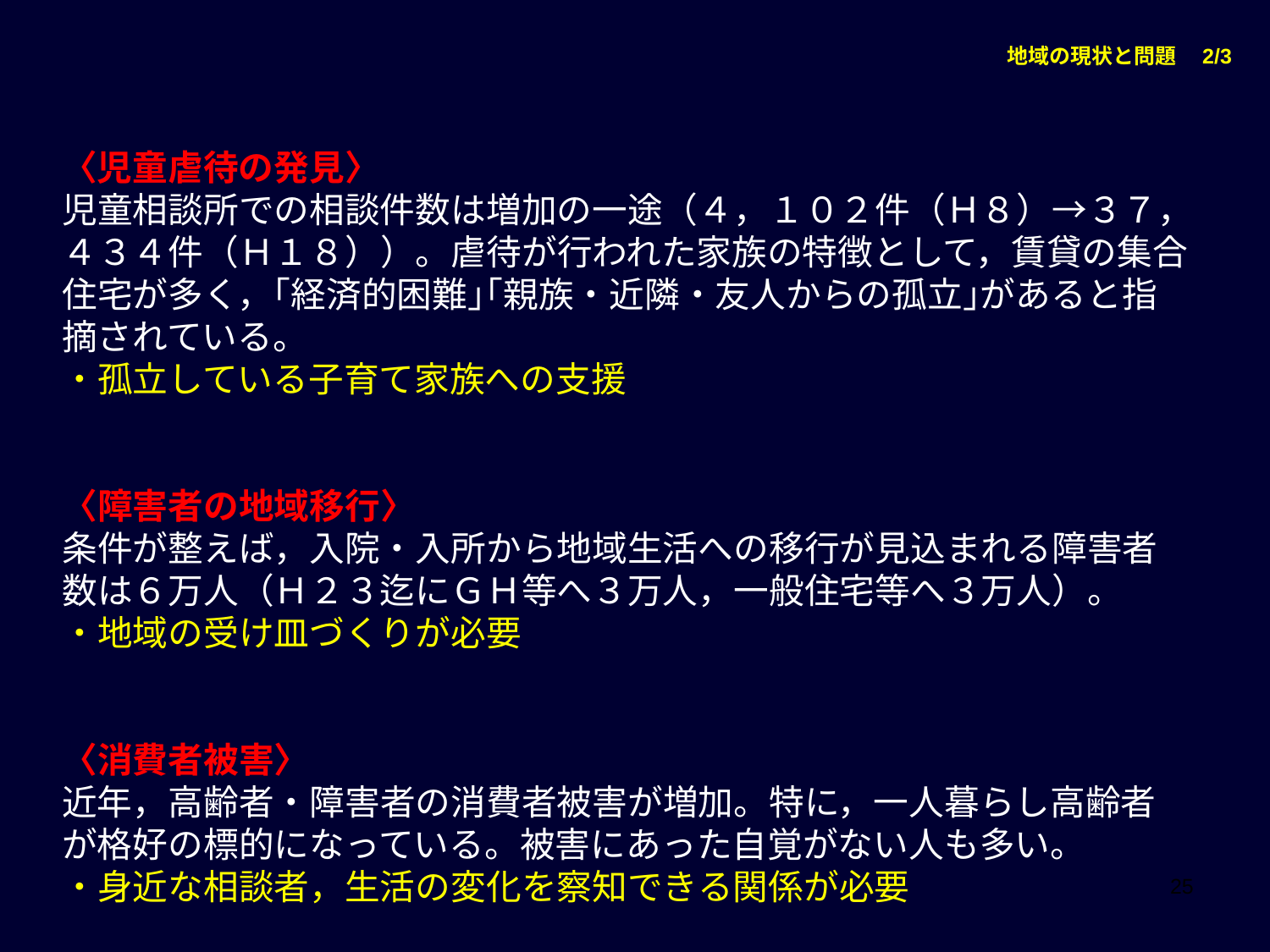

地域の現状と問題　2/3
〈児童虐待の発見〉
児童相談所での相談件数は増加の一途（４，１０２件（Ｈ８）→３７，４３４件（Ｈ１８））。虐待が行われた家族の特徴として，賃貸の集合住宅が多く，｢経済的困難｣｢親族・近隣・友人からの孤立｣があると指摘されている。
・孤立している子育て家族への支援

〈障害者の地域移行〉
条件が整えば，入院・入所から地域生活への移行が見込まれる障害者数は６万人（Ｈ２３迄にＧＨ等へ３万人，一般住宅等へ３万人）。
・地域の受け皿づくりが必要

〈消費者被害〉
近年，高齢者・障害者の消費者被害が増加。特に，一人暮らし高齢者が格好の標的になっている。被害にあった自覚がない人も多い。
・身近な相談者，生活の変化を察知できる関係が必要
25